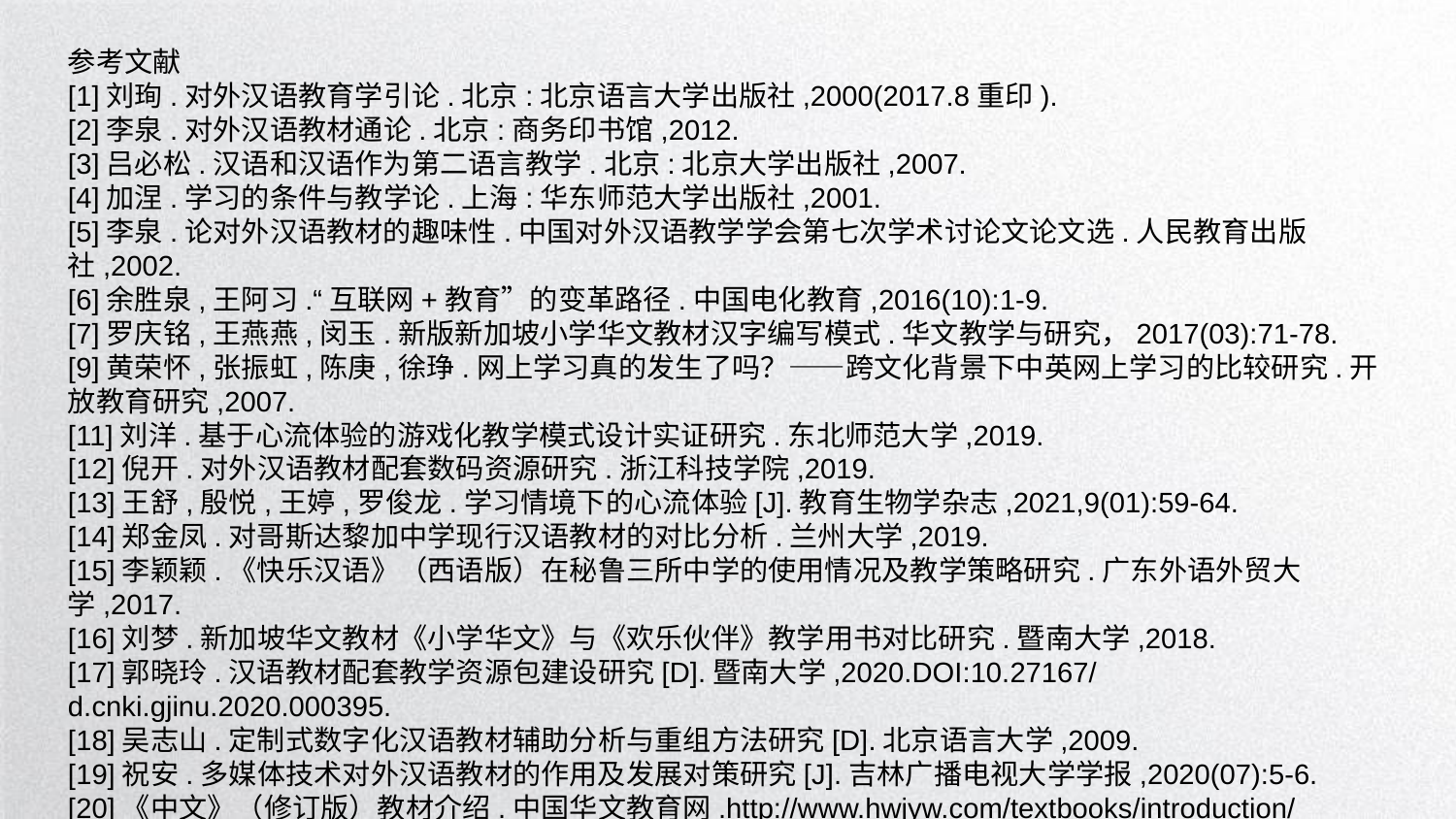

参考文献
[1]刘珣.对外汉语教育学引论.北京:北京语言大学出版社,2000(2017.8重印).
[2]李泉.对外汉语教材通论.北京:商务印书馆,2012.
[3]吕必松.汉语和汉语作为第二语言教学.北京:北京大学出版社,2007.
[4]加涅.学习的条件与教学论.上海:华东师范大学出版社,2001.
[5]李泉.论对外汉语教材的趣味性.中国对外汉语教学学会第七次学术讨论文论文选.人民教育出版社,2002.
[6]余胜泉,王阿习.“互联网+教育”的变革路径.中国电化教育,2016(10):1-9.
[7]罗庆铭,王燕燕,闵玉.新版新加坡小学华文教材汉字编写模式.华文教学与研究，2017(03):71-78.
[9]黄荣怀,张振虹,陈庚,徐琤.网上学习真的发生了吗？——跨文化背景下中英网上学习的比较研究.开放教育研究,2007.
[11]刘洋.基于心流体验的游戏化教学模式设计实证研究.东北师范大学,2019.
[12]倪开.对外汉语教材配套数码资源研究.浙江科技学院,2019.
[13]王舒,殷悦,王婷,罗俊龙.学习情境下的心流体验[J].教育生物学杂志,2021,9(01):59-64.
[14]郑金凤.对哥斯达黎加中学现行汉语教材的对比分析.兰州大学,2019.
[15]李颖颖.《快乐汉语》（西语版）在秘鲁三所中学的使用情况及教学策略研究.广东外语外贸大学,2017.
[16]刘梦.新加坡华文教材《小学华文》与《欢乐伙伴》教学用书对比研究.暨南大学,2018.
[17]郭晓玲.汉语教材配套教学资源包建设研究[D].暨南大学,2020.DOI:10.27167/d.cnki.gjinu.2020.000395.
[18]吴志山.定制式数字化汉语教材辅助分析与重组方法研究[D].北京语言大学,2009.
[19]祝安.多媒体技术对外汉语教材的作用及发展对策研究[J].吉林广播电视大学学报,2020(07):5-6.
[20]《中文》（修订版）教材介绍.中国华文教育网.http://www.hwjyw.com/textbooks/introduction/zhongwen.shtml